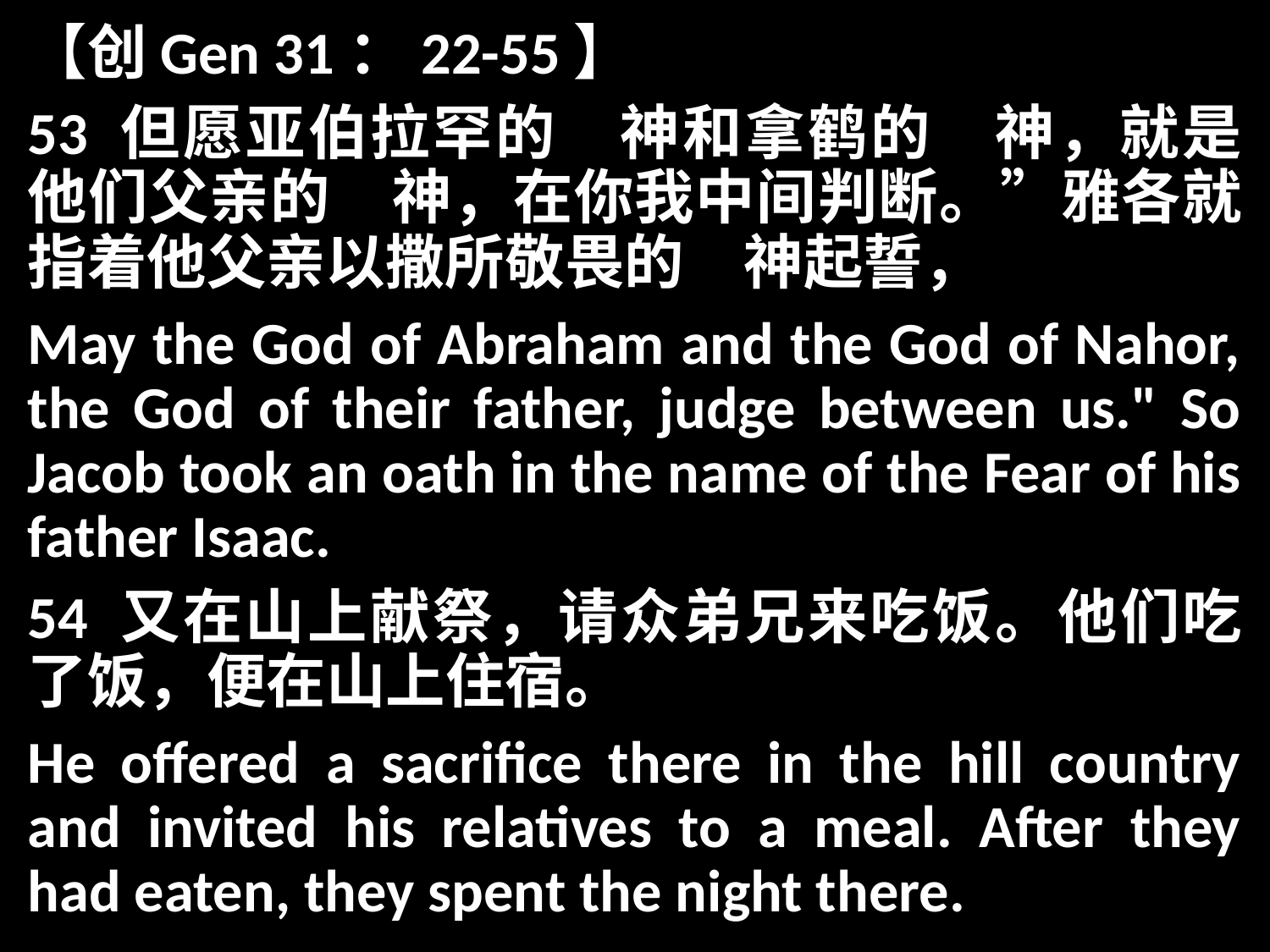

【创Gen 31：22-55】
53 但愿亚伯拉罕的　神和拿鹤的　神，就是他们父亲的　神，在你我中间判断。”雅各就指着他父亲以撒所敬畏的　神起誓，
May the God of Abraham and the God of Nahor, the God of their father, judge between us." So Jacob took an oath in the name of the Fear of his father Isaac.
54 又在山上献祭，请众弟兄来吃饭。他们吃了饭，便在山上住宿。
He offered a sacrifice there in the hill country and invited his relatives to a meal. After they had eaten, they spent the night there.